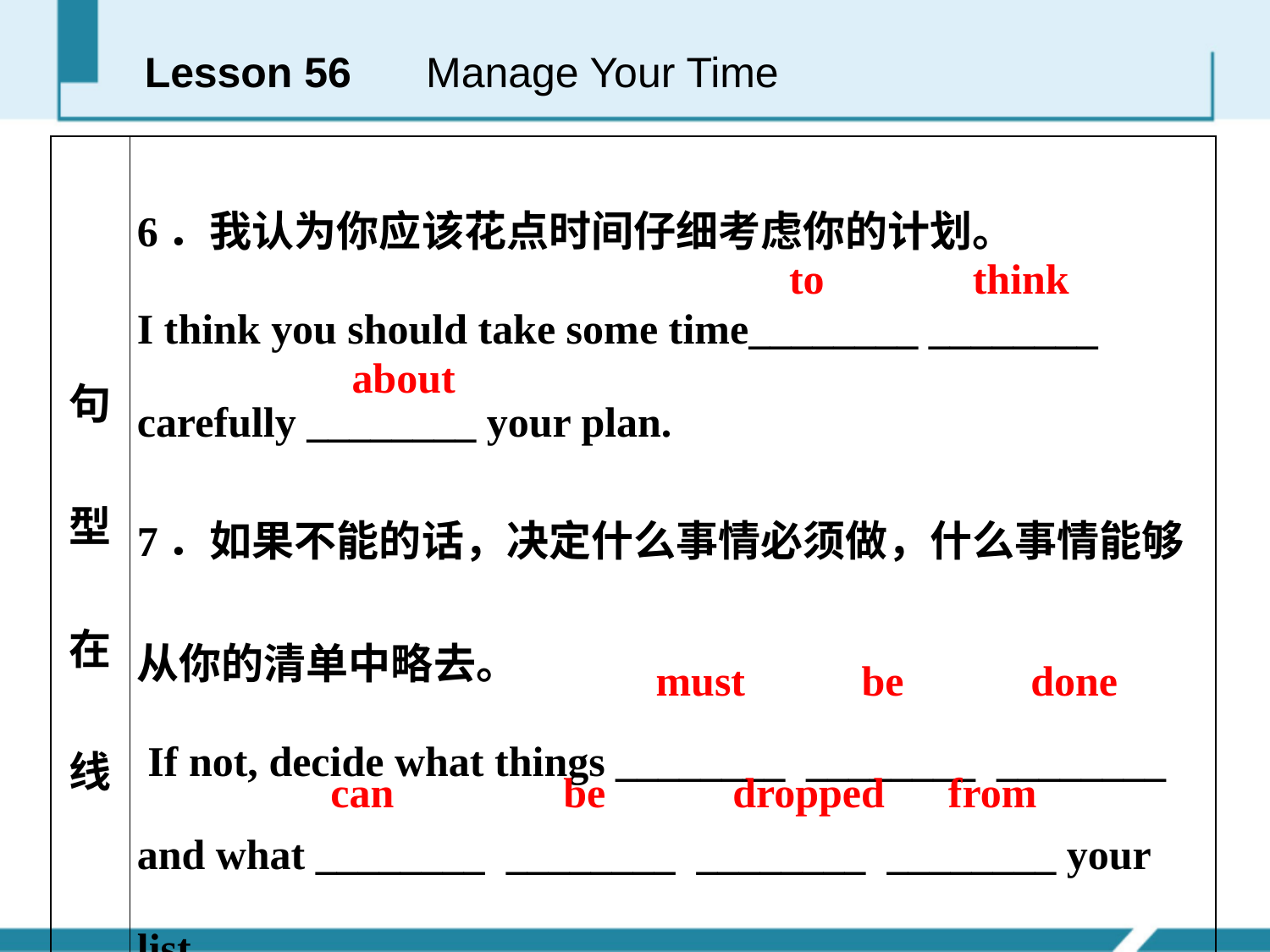

Lesson 56 　Manage Your Time
| 句型在线 | 6．我认为你应该花点时间仔细考虑你的计划。 I think you should take some time\_\_\_\_\_\_\_\_ \_\_\_\_\_\_\_\_ carefully \_\_\_\_\_\_\_\_ your plan. 7．如果不能的话，决定什么事情必须做，什么事情能够从你的清单中略去。 If not, decide what things \_\_\_\_\_\_\_\_ \_\_\_\_\_\_\_\_ \_\_\_\_\_\_\_\_ and what \_\_\_\_\_\_\_\_ \_\_\_\_\_\_\_\_ \_\_\_\_\_\_\_\_ \_\_\_\_\_\_\_\_ your list. |
| --- | --- |
to              think
about
must           be            done
can                be            dropped      from